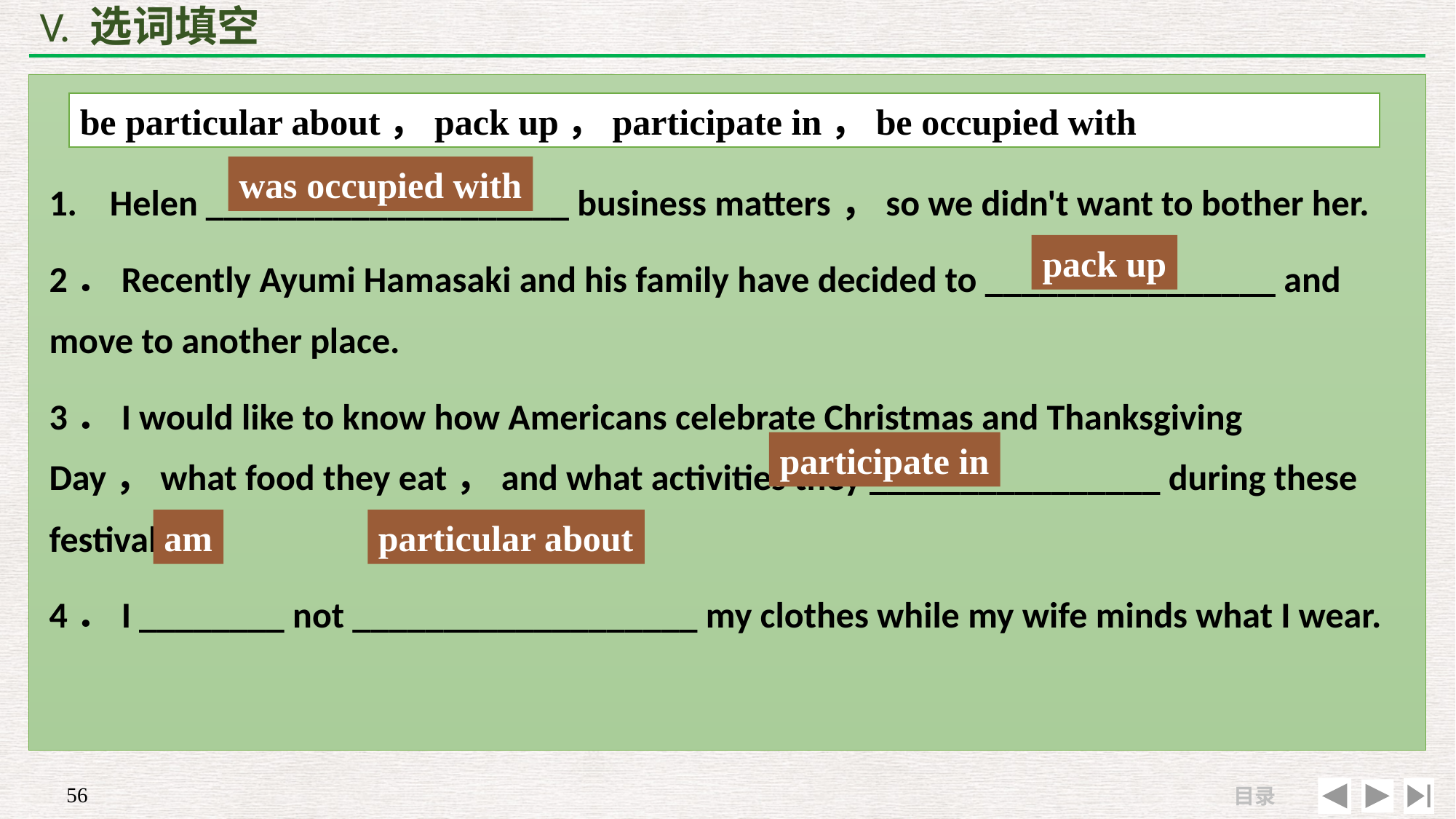

# V. 选词填空

be particular about，pack up，participate in，be occupied with
1.    Helen ____________________ business matters，so we didn't want to bother her.
2．Recently Ayumi Hamasaki and his family have decided to ________________ and move to another place.
3．I would like to know how Americans celebrate Christmas and Thanksgiving Day，what food they eat，and what activities they ________________ during these festivals.
4．I ________ not ___________________ my clothes while my wife minds what I wear.
was occupied with
pack up
participate in
am
particular about